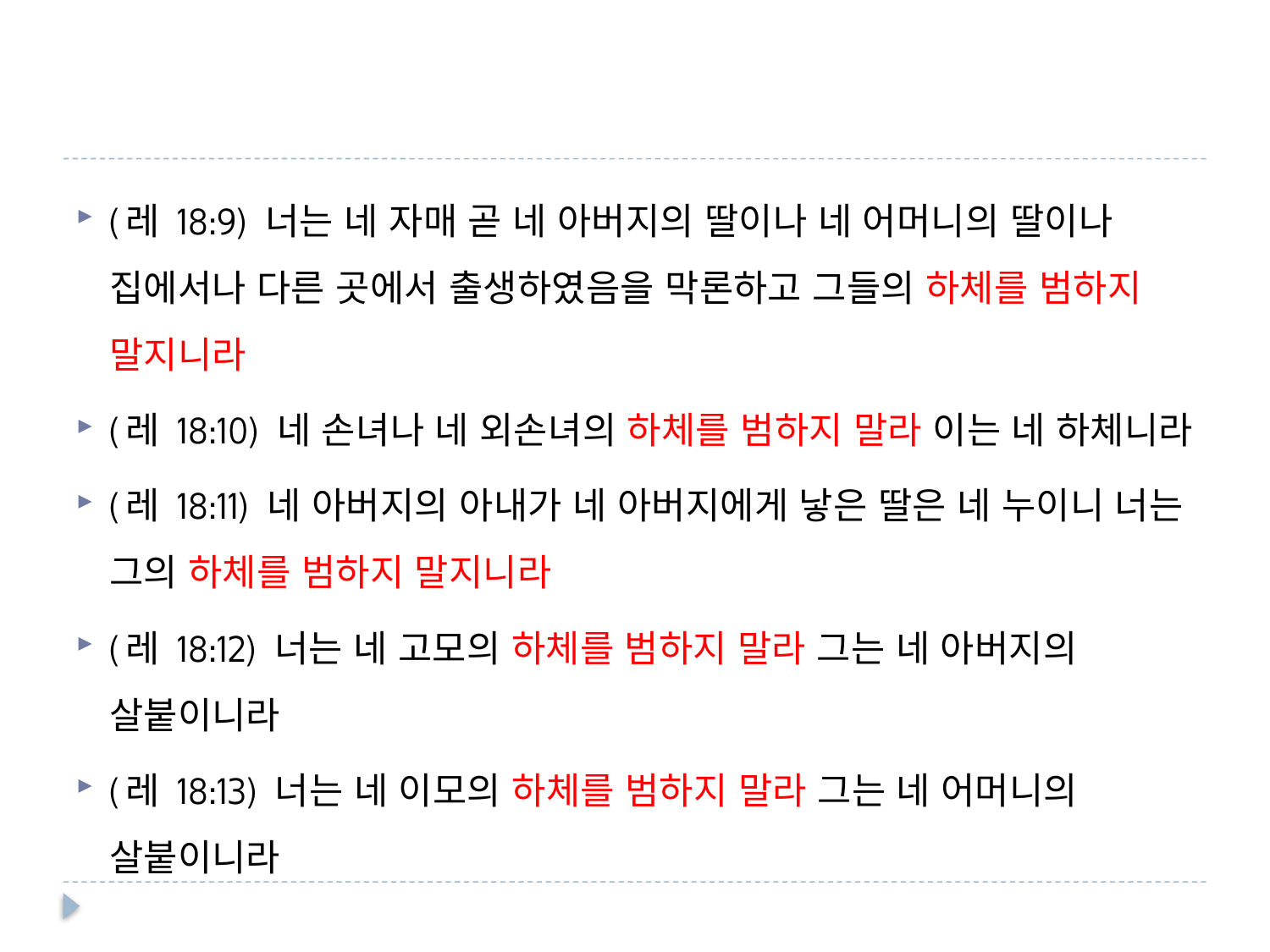

#
(레 18:9) 너는 네 자매 곧 네 아버지의 딸이나 네 어머니의 딸이나 집에서나 다른 곳에서 출생하였음을 막론하고 그들의 하체를 범하지 말지니라
(레 18:10) 네 손녀나 네 외손녀의 하체를 범하지 말라 이는 네 하체니라
(레 18:11) 네 아버지의 아내가 네 아버지에게 낳은 딸은 네 누이니 너는 그의 하체를 범하지 말지니라
(레 18:12) 너는 네 고모의 하체를 범하지 말라 그는 네 아버지의 살붙이니라
(레 18:13) 너는 네 이모의 하체를 범하지 말라 그는 네 어머니의 살붙이니라